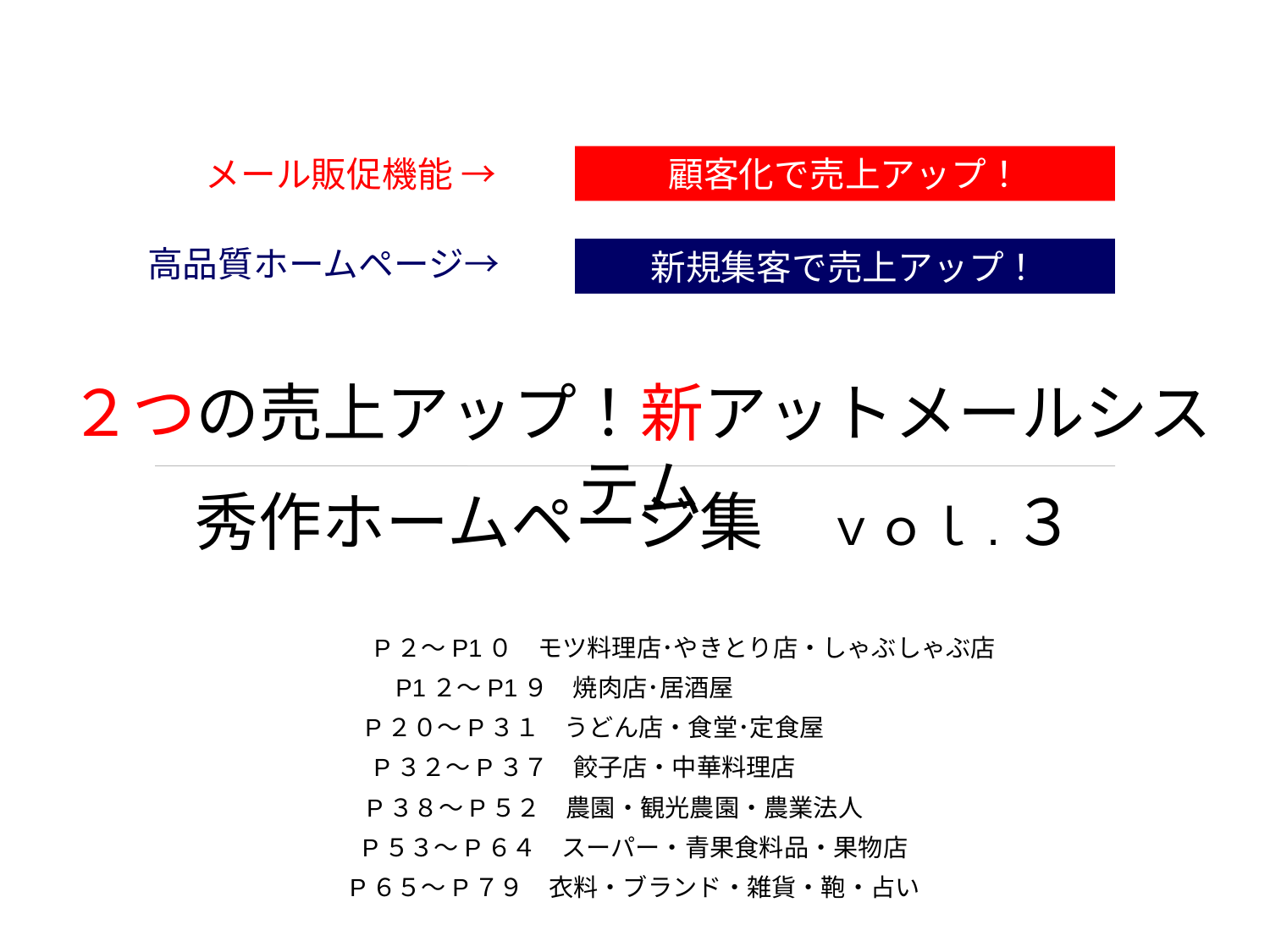

メール販促機能 →
顧客化で売上アップ！
高品質ホームページ→
新規集客で売上アップ！
２つの売上アップ！新アットメールシステム

秀作ホームページ集　ｖｏｌ.３
P２～P1０　モツ料理店･やきとり店・しゃぶしゃぶ店

P1２～P1９　焼肉店･居酒屋

P２０～P３１　うどん店・食堂･定食屋

P３２～P３７　餃子店・中華料理店

P３８～P５２　農園・観光農園・農業法人

P５３～P６４　スーパー・青果食料品・果物店

P６５～P７９　衣料・ブランド・雑貨・鞄・占い